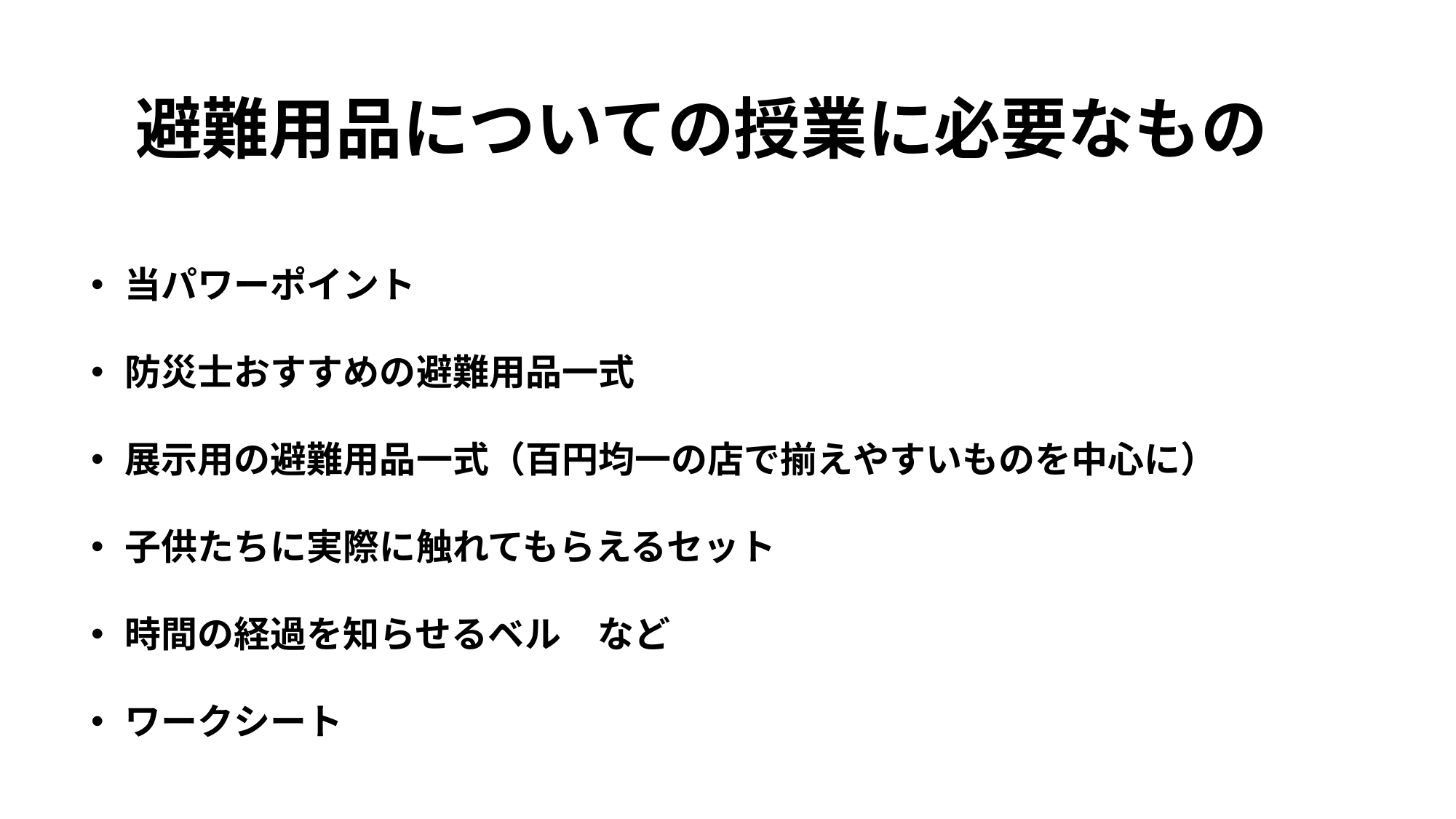

# 避難用品についての授業に必要なもの
当パワーポイント

防災士おすすめの避難用品一式

展示用の避難用品一式（百円均一の店で揃えやすいものを中心に）

子供たちに実際に触れてもらえるセット

時間の経過を知らせるベル　など

ワークシート